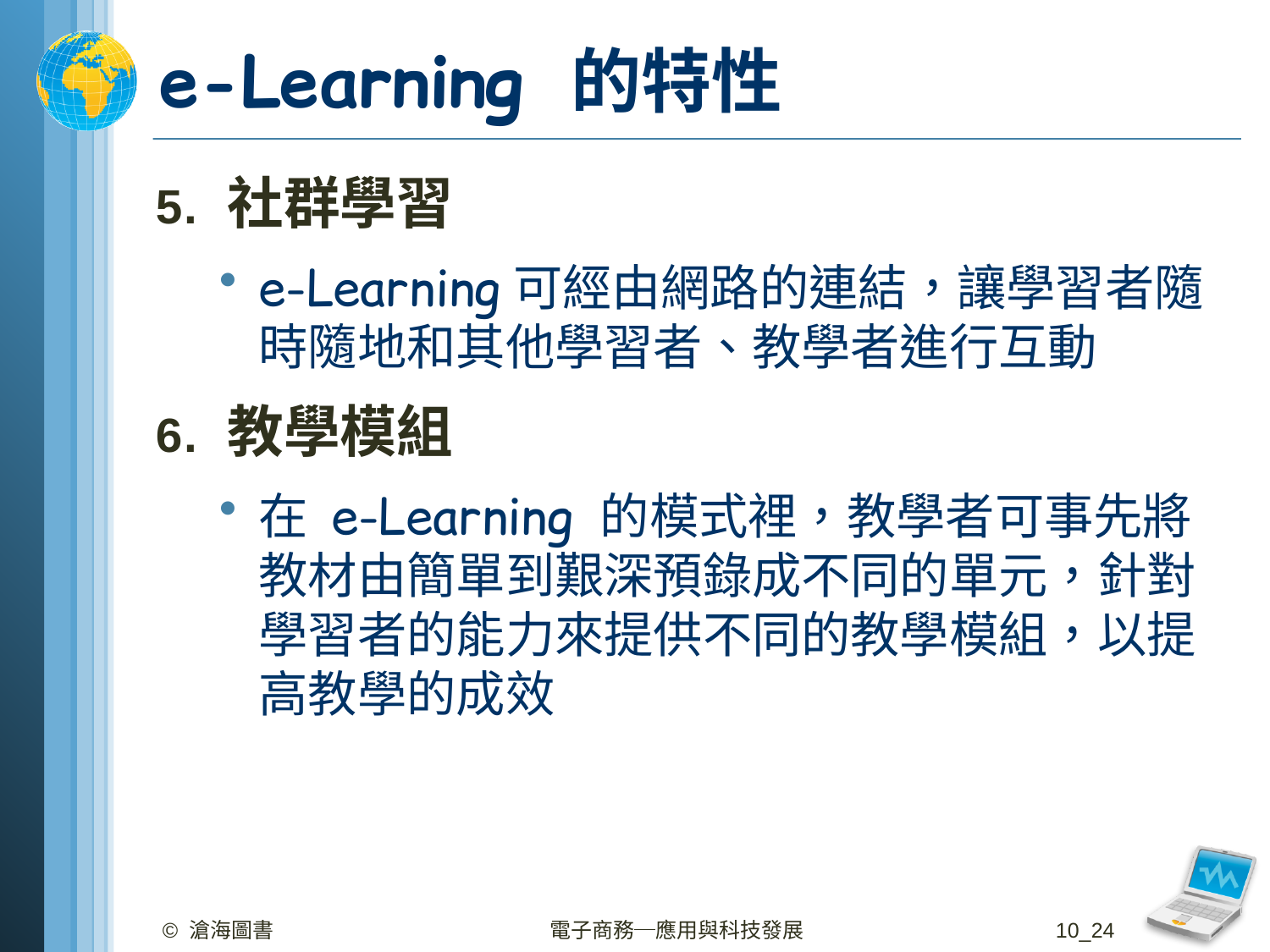

# e-Learning 的特性
社群學習
e-Learning可經由網路的連結，讓學習者隨時隨地和其他學習者、教學者進行互動
教學模組
在 e-Learning 的模式裡，教學者可事先將教材由簡單到艱深預錄成不同的單元，針對學習者的能力來提供不同的教學模組，以提高教學的成效
© 滄海圖書
電子商務─應用與科技發展
10_24